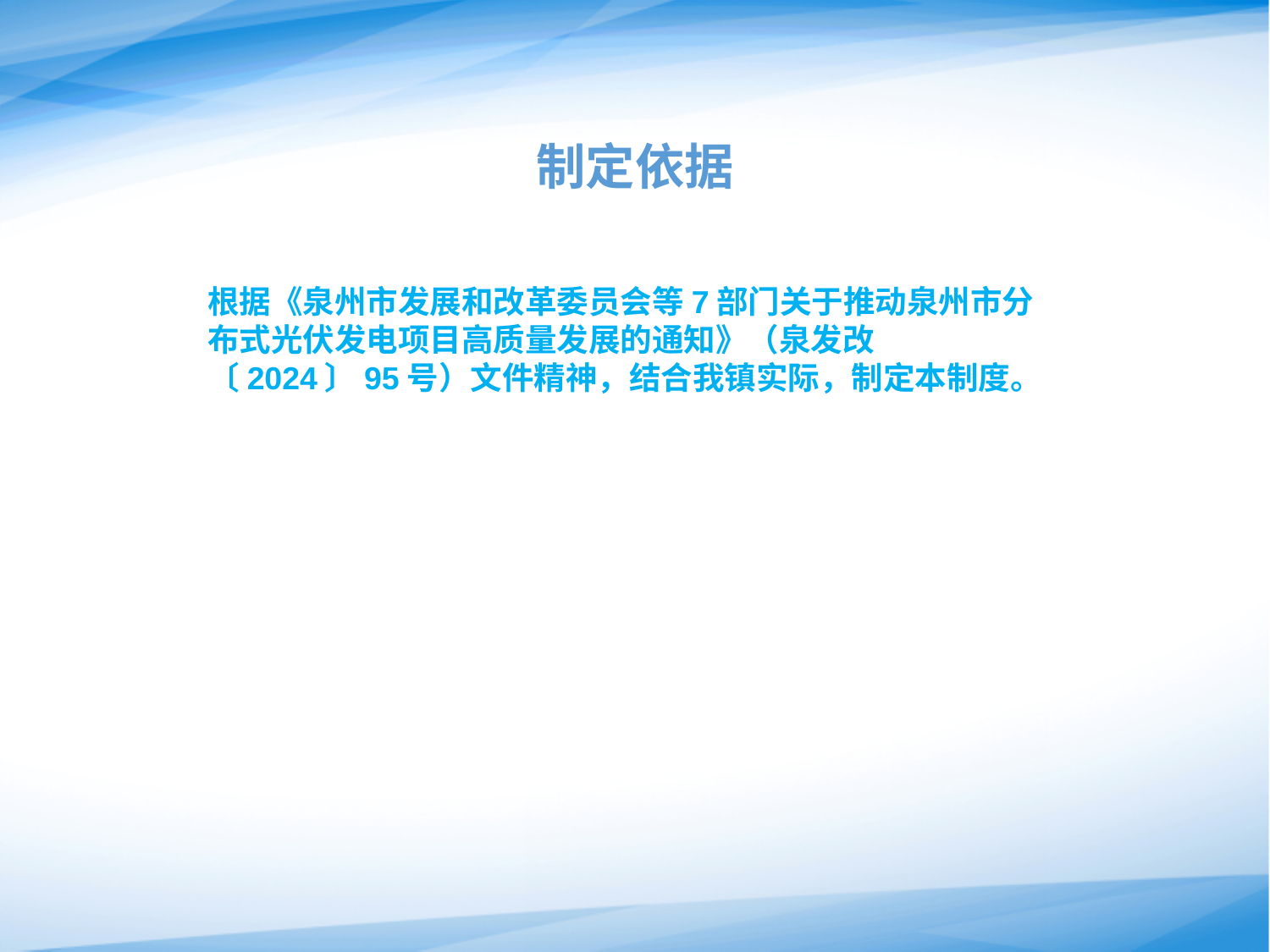

# 制定依据
根据《泉州市发展和改革委员会等7部门关于推动泉州市分布式光伏发电项目高质量发展的通知》（泉发改〔2024〕95号）文件精神，结合我镇实际，制定本制度。